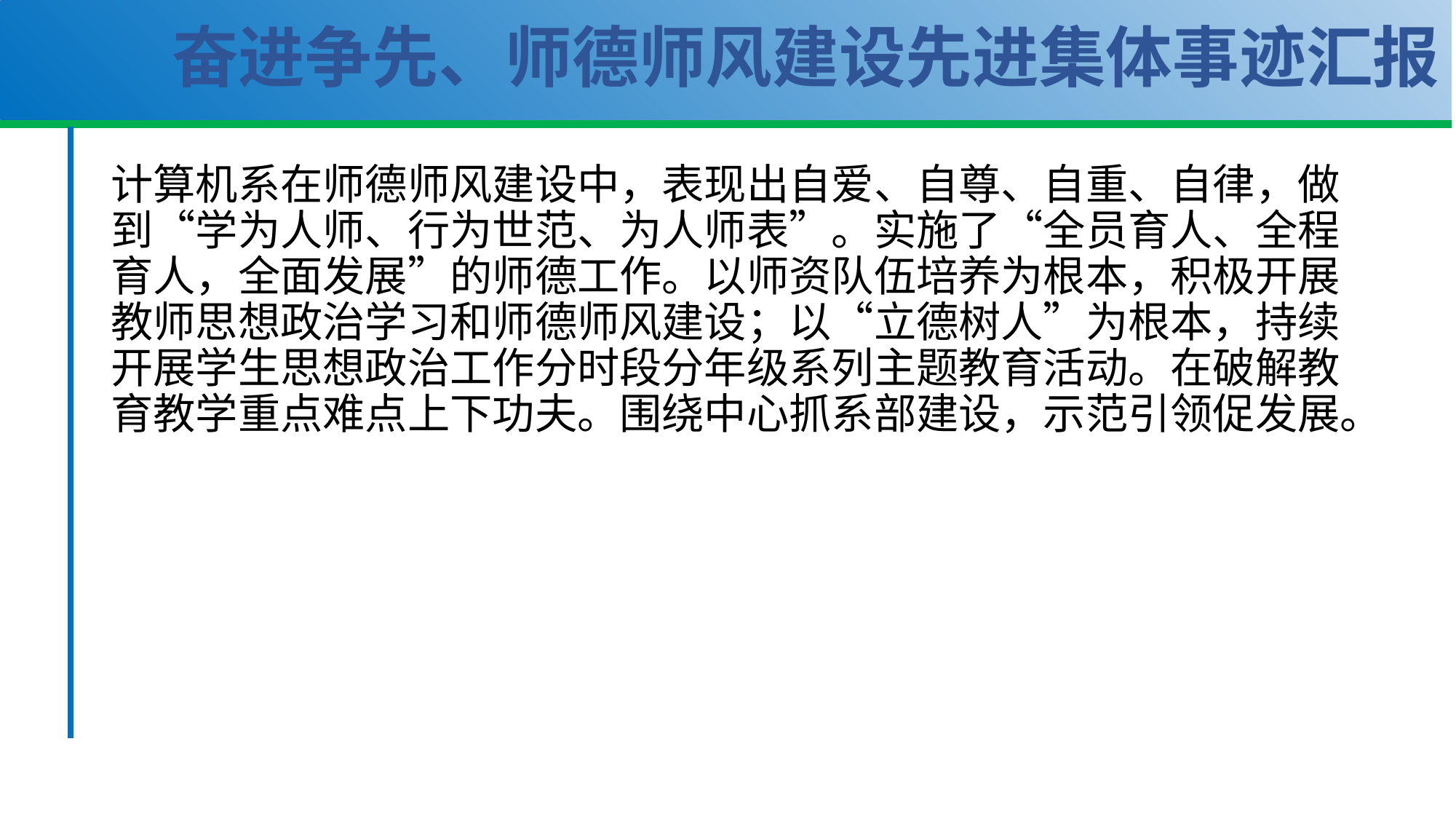

# 奋进争先、师德师风建设先进集体事迹汇报
计算机系在师德师风建设中，表现出自爱、自尊、自重、自律，做到“学为人师、行为世范、为人师表”。实施了“全员育人、全程育人，全面发展”的师德工作。以师资队伍培养为根本，积极开展教师思想政治学习和师德师风建设；以“立德树人”为根本，持续开展学生思想政治工作分时段分年级系列主题教育活动。在破解教育教学重点难点上下功夫。围绕中心抓系部建设，示范引领促发展。